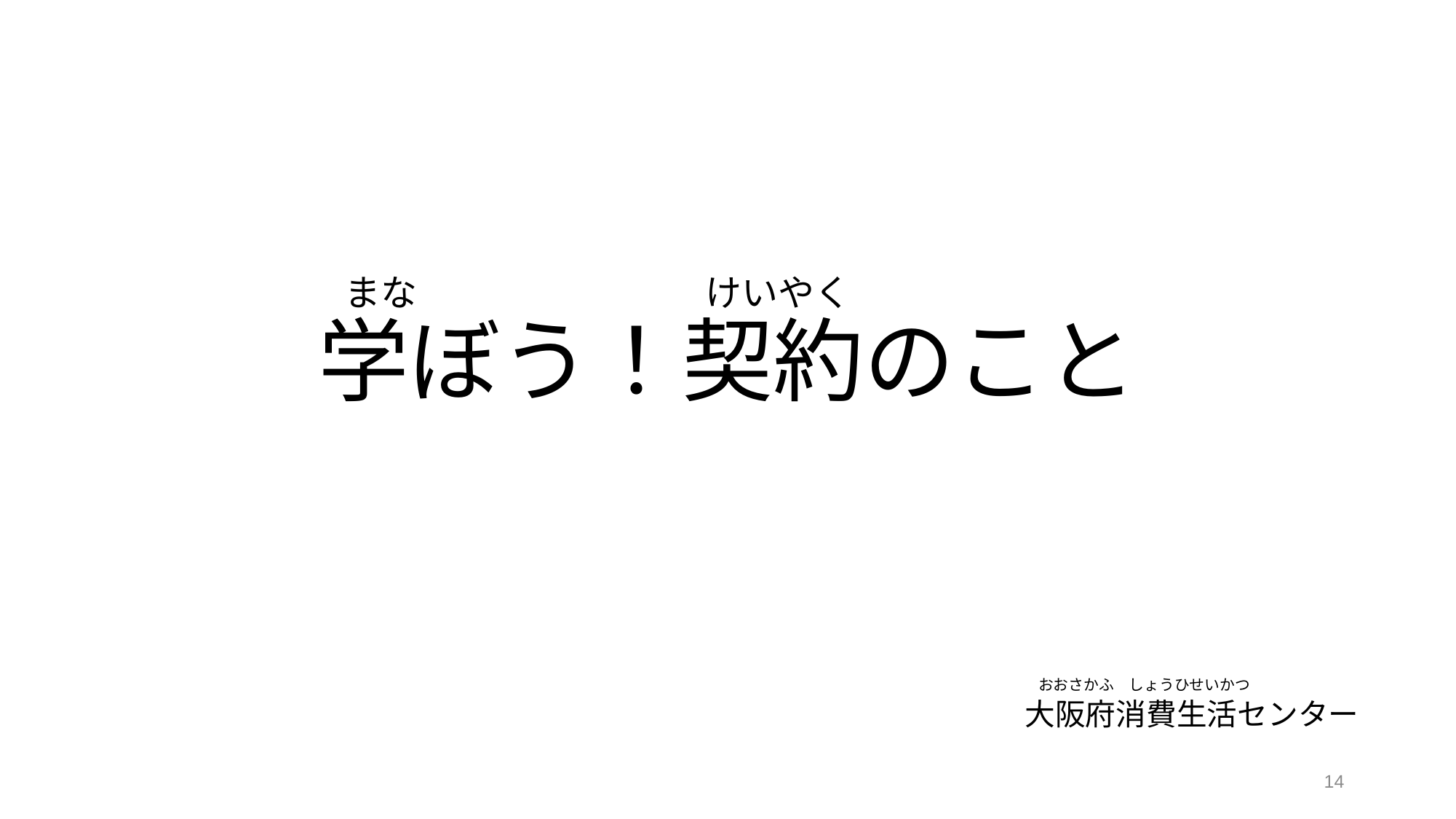

# 学ぼう！契約のこと
けいやく
まな
おおさかふ　しょうひせいかつ
大阪府消費生活センター
14